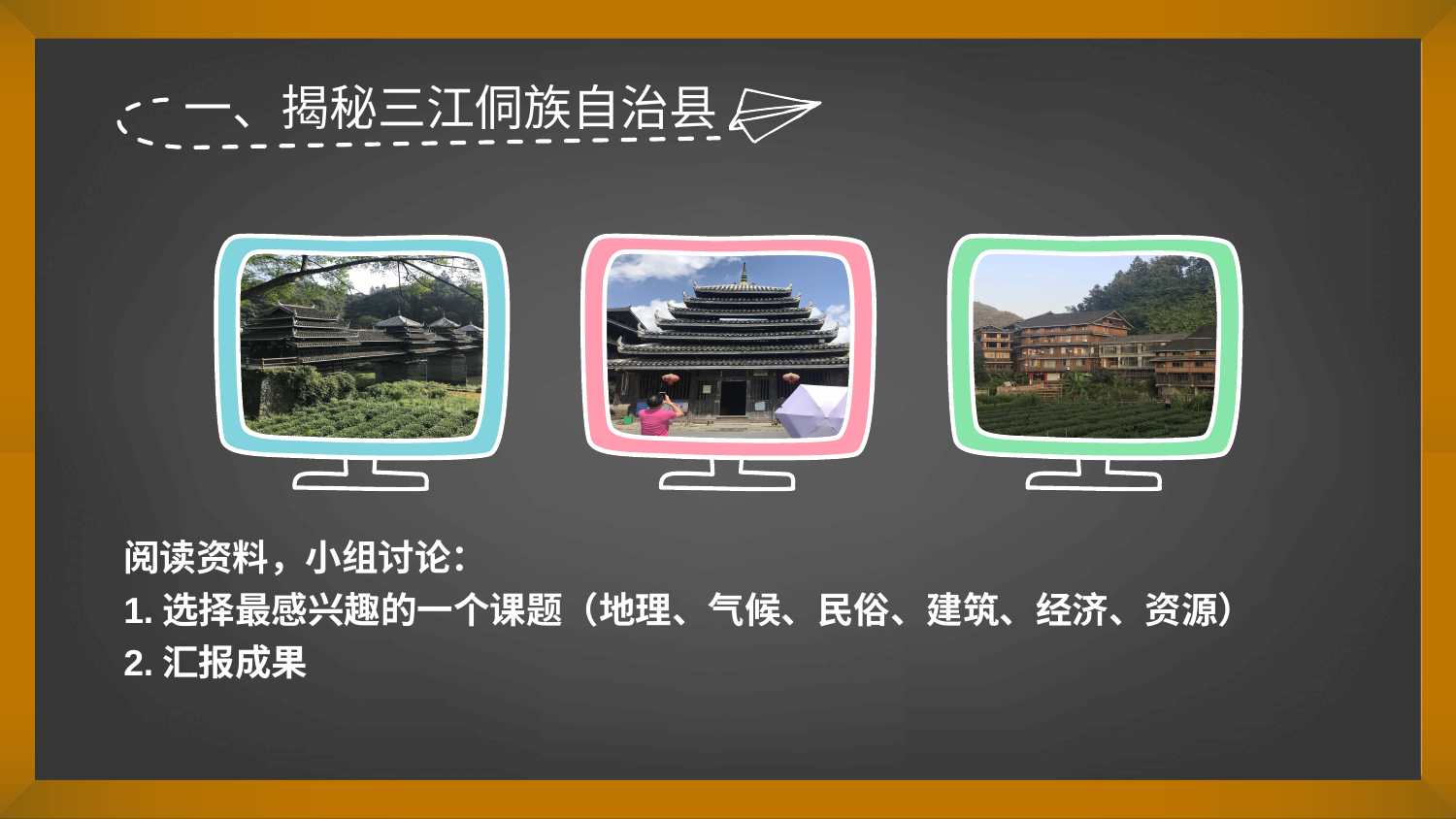

一、揭秘三江侗族自治县

阅读资料，小组讨论：
1.选择最感兴趣的一个课题（地理、气候、民俗、建筑、经济、资源）
2.汇报成果